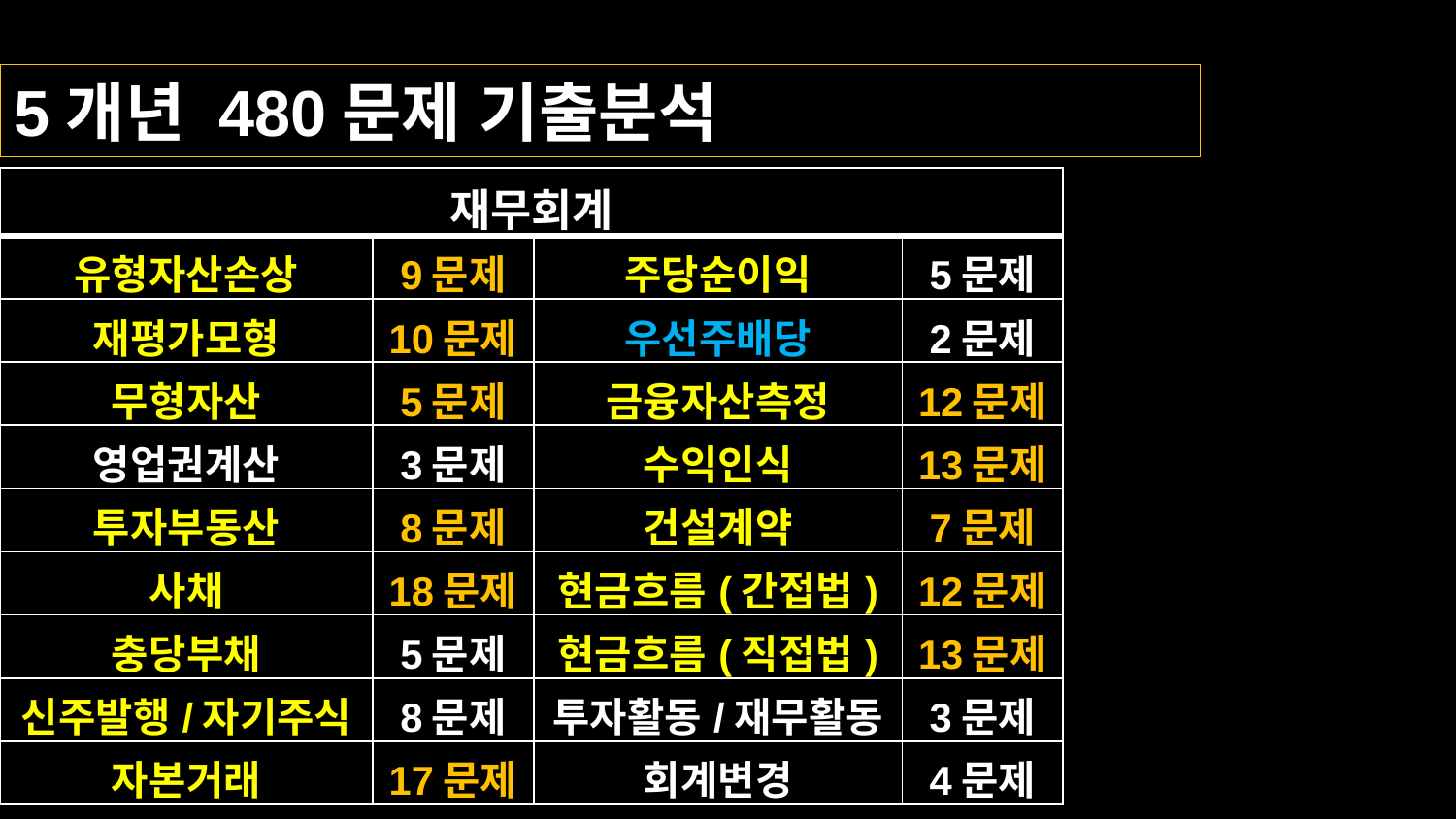

5개년 480문제 기출분석
| 재무회계 |  |  |  |
| --- | --- | --- | --- |
| 유형자산손상 | 9문제 | 주당순이익 | 5문제 |
| 재평가모형 | 10문제 | 우선주배당 | 2문제 |
| 무형자산 | 5문제 | 금융자산측정 | 12문제 |
| 영업권계산 | 3문제 | 수익인식 | 13문제 |
| 투자부동산 | 8문제 | 건설계약 | 7문제 |
| 사채 | 18문제 | 현금흐름(간접법) | 12문제 |
| 충당부채 | 5문제 | 현금흐름(직접법) | 13문제 |
| 신주발행/자기주식 | 8문제 | 투자활동/재무활동 | 3문제 |
| 자본거래 | 17문제 | 회계변경 | 4문제 |